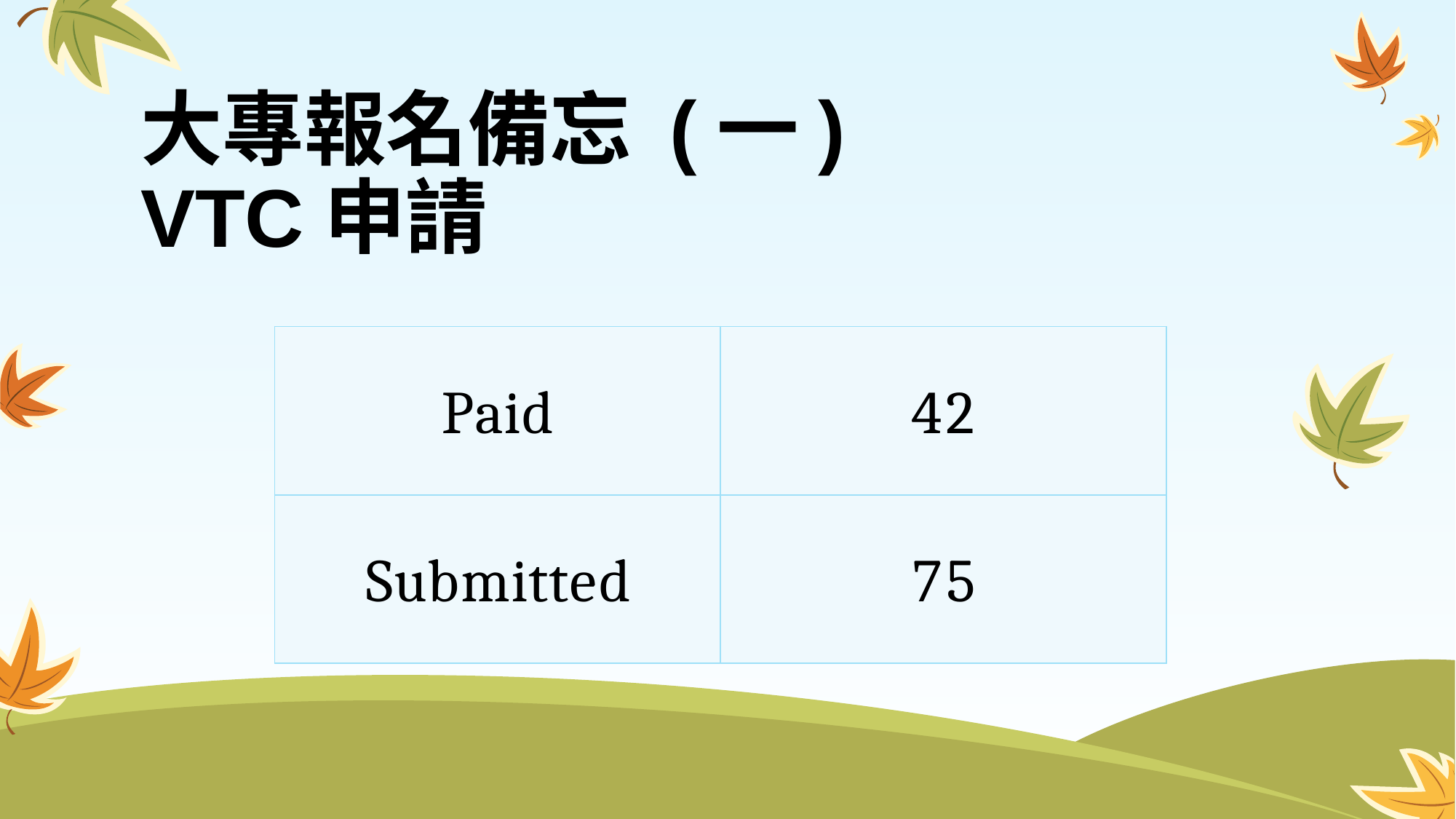

# 大專報名備忘 (一) VTC申請
| Paid | 42 |
| --- | --- |
| Submitted | 75 |